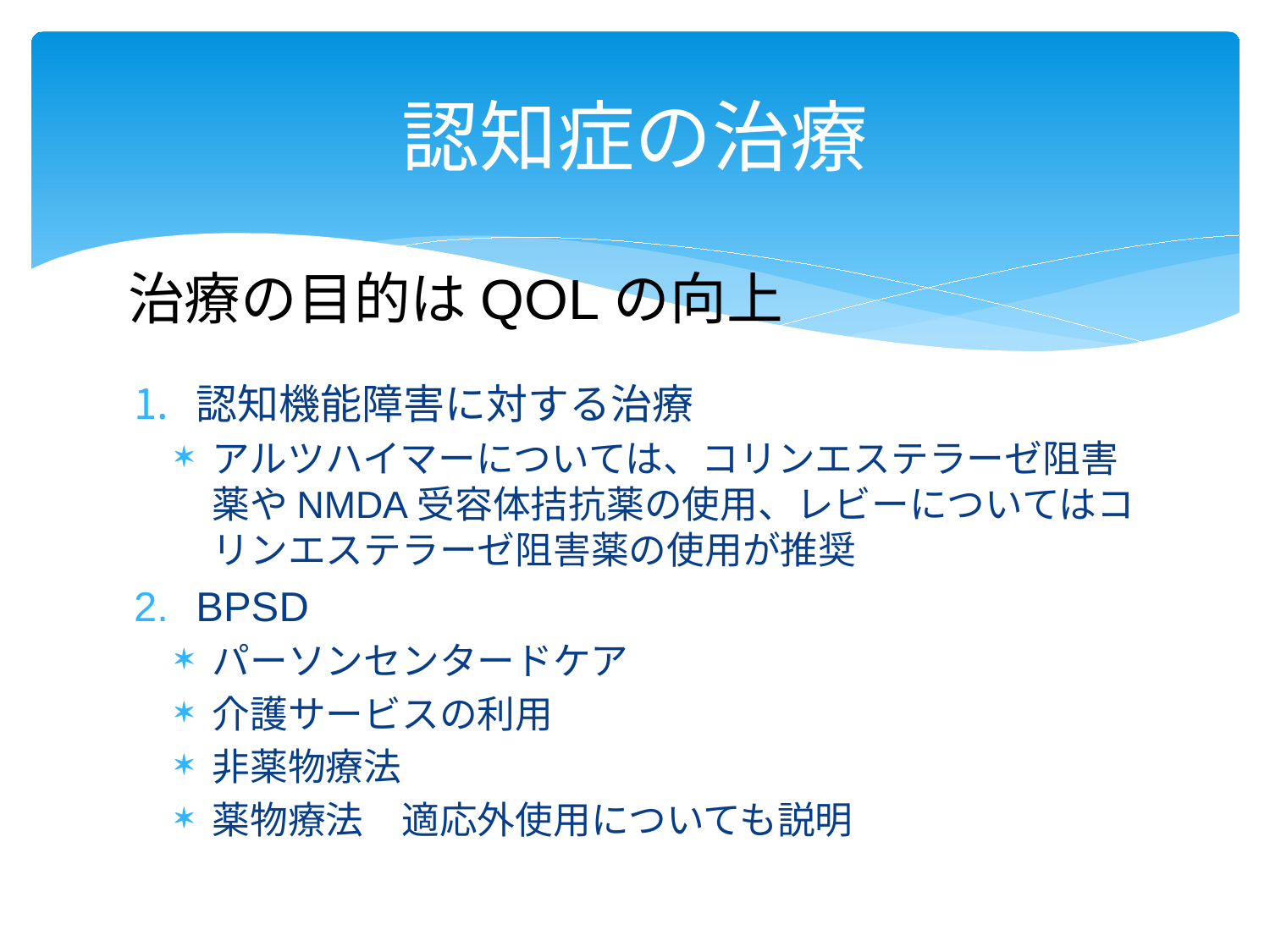

# 認知症の治療
治療の目的はQOLの向上
認知機能障害に対する治療
アルツハイマーについては、コリンエステラーゼ阻害薬やNMDA受容体拮抗薬の使用、レビーについてはコリンエステラーゼ阻害薬の使用が推奨
BPSD
パーソンセンタードケア
介護サービスの利用
非薬物療法
薬物療法　適応外使用についても説明